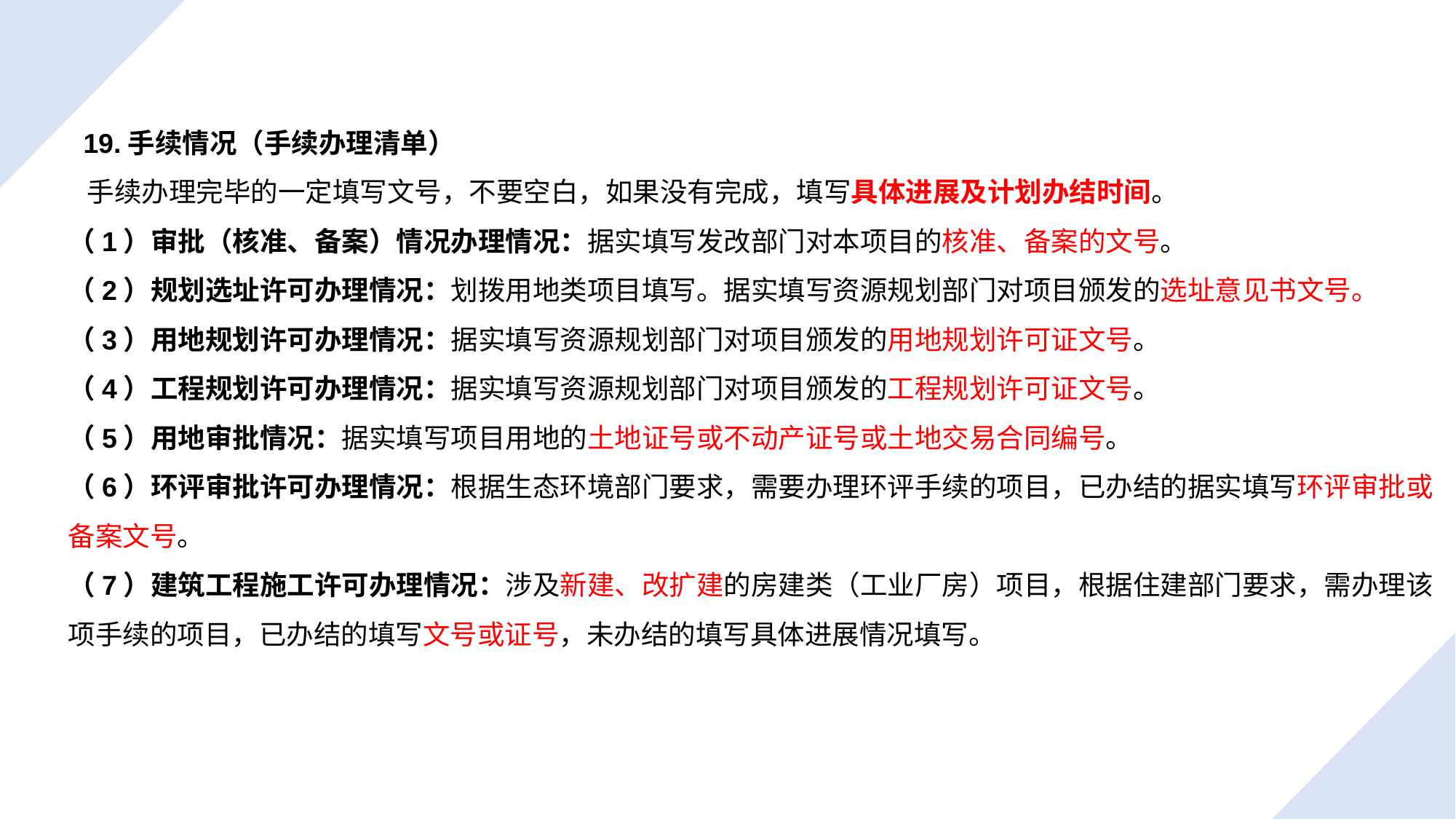

19.手续情况（手续办理清单）
  手续办理完毕的一定填写文号，不要空白，如果没有完成，填写具体进展及计划办结时间。
（1）审批（核准、备案）情况办理情况：据实填写发改部门对本项目的核准、备案的文号。
（2）规划选址许可办理情况：划拨用地类项目填写。据实填写资源规划部门对项目颁发的选址意见书文号。
（3）用地规划许可办理情况：据实填写资源规划部门对项目颁发的用地规划许可证文号。
（4）工程规划许可办理情况：据实填写资源规划部门对项目颁发的工程规划许可证文号。
（5）用地审批情况：据实填写项目用地的土地证号或不动产证号或土地交易合同编号。
（6）环评审批许可办理情况：根据生态环境部门要求，需要办理环评手续的项目，已办结的据实填写环评审批或备案文号。
（7）建筑工程施工许可办理情况：涉及新建、改扩建的房建类（工业厂房）项目，根据住建部门要求，需办理该项手续的项目，已办结的填写文号或证号，未办结的填写具体进展情况填写。